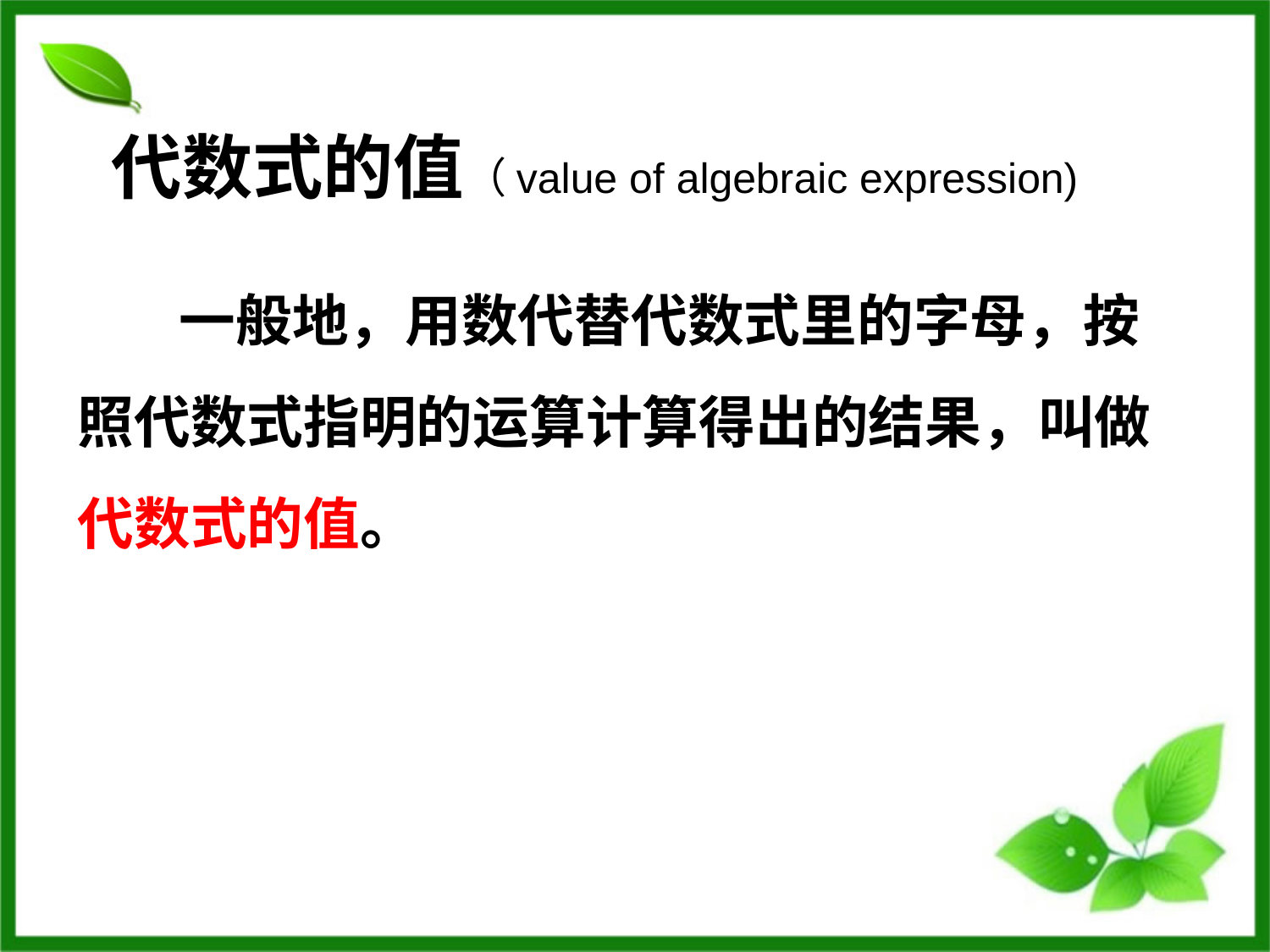

代数式的值（value of algebraic expression)
        一般地，用数代替代数式里的字母，按照代数式指明的运算计算得出的结果，叫做代数式的值。